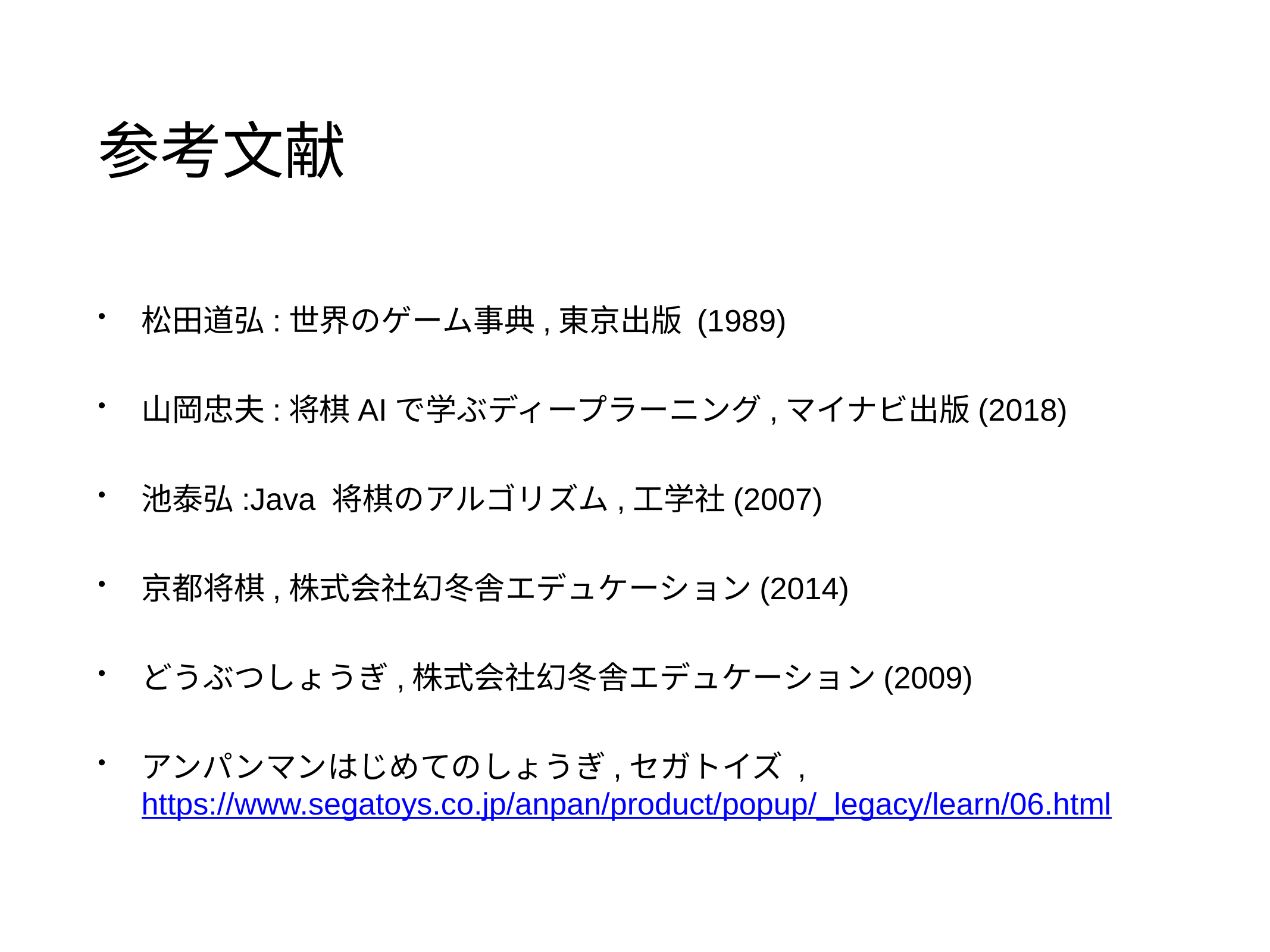

# 参考文献
松田道弘:世界のゲーム事典,東京出版 (1989)
山岡忠夫:将棋AIで学ぶディープラーニング,マイナビ出版(2018)
池泰弘:Java 将棋のアルゴリズム,工学社(2007)
京都将棋,株式会社幻冬舎エデュケーション(2014)
どうぶつしょうぎ,株式会社幻冬舎エデュケーション(2009)
アンパンマンはじめてのしょうぎ,セガトイズ , https://www.segatoys.co.jp/anpan/product/popup/_legacy/learn/06.html